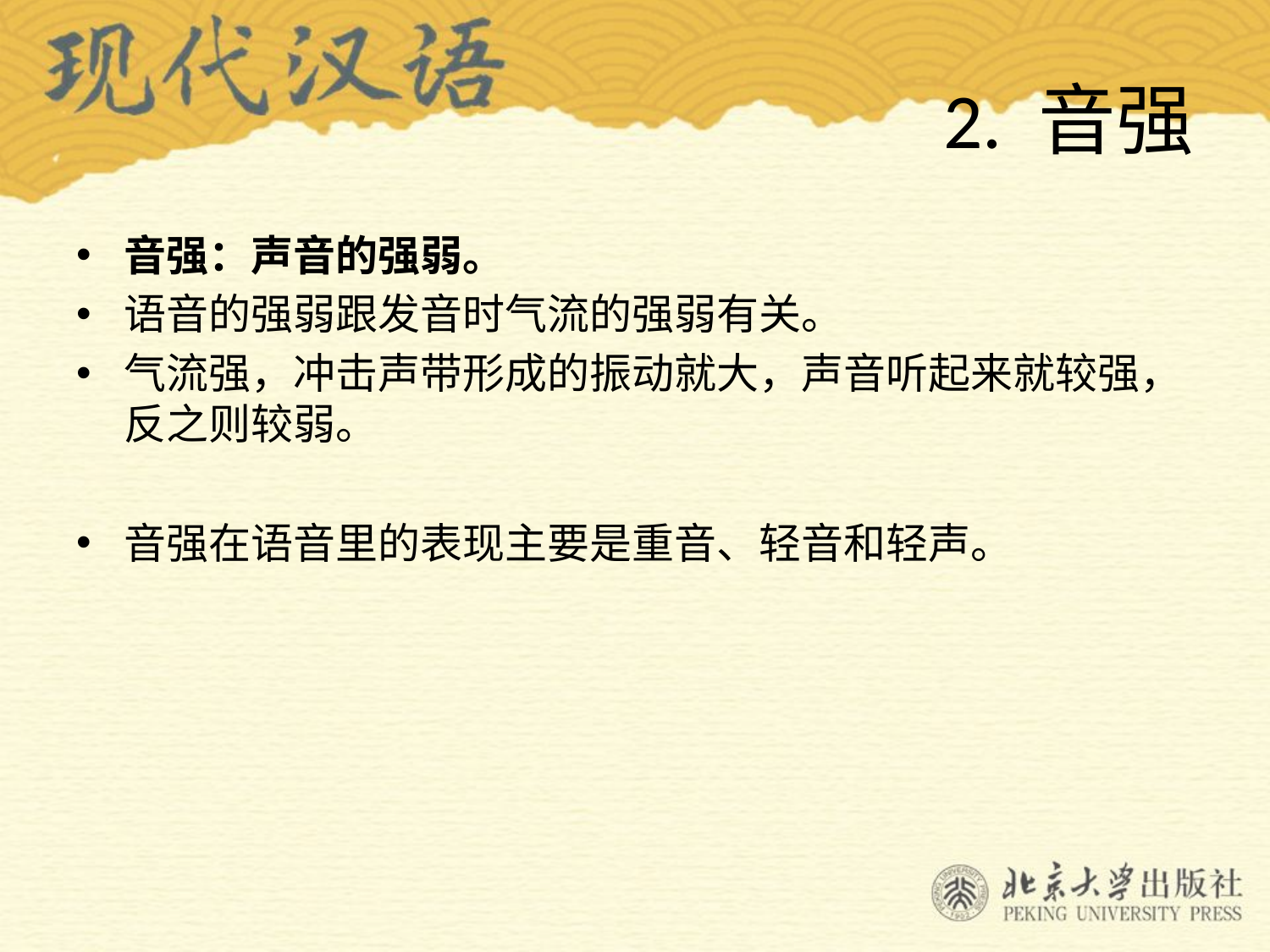

# 2. 音强
音强：声音的强弱。
语音的强弱跟发音时气流的强弱有关。
气流强，冲击声带形成的振动就大，声音听起来就较强，反之则较弱。

音强在语音里的表现主要是重音、轻音和轻声。